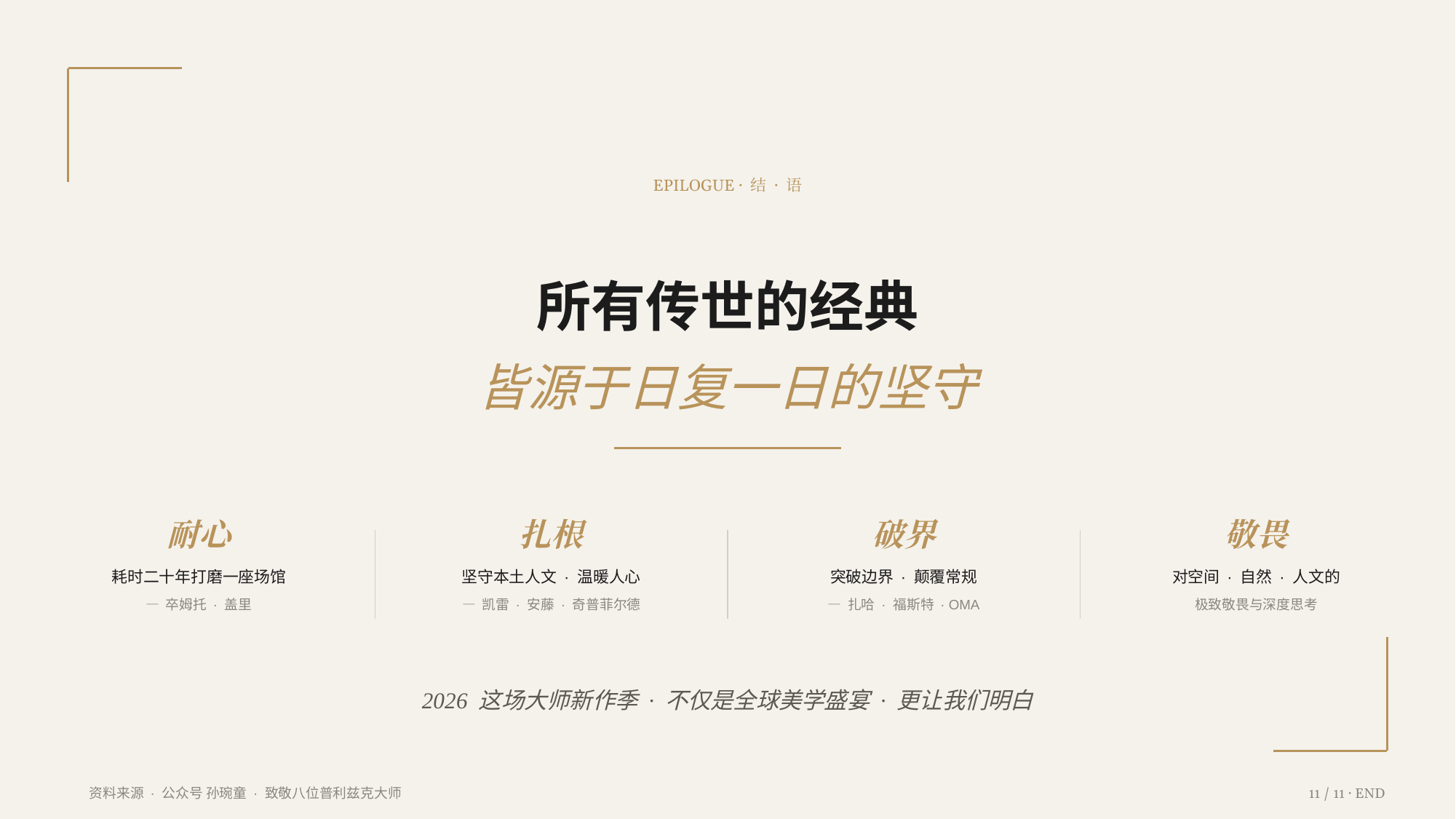

EPILOGUE · 结 · 语
所有传世的经典
皆源于日复一日的坚守

耐心
扎根
破界
敬畏

耗时二十年打磨一座场馆
坚守本土人文 · 温暖人心
突破边界 · 颠覆常规
对空间 · 自然 · 人文的
— 卒姆托 · 盖里
— 凯雷 · 安藤 · 奇普菲尔德
— 扎哈 · 福斯特 · OMA
极致敬畏与深度思考
2026 这场大师新作季 · 不仅是全球美学盛宴 · 更让我们明白
资料来源 · 公众号 孙琬童 · 致敬八位普利兹克大师
11 / 11 · END